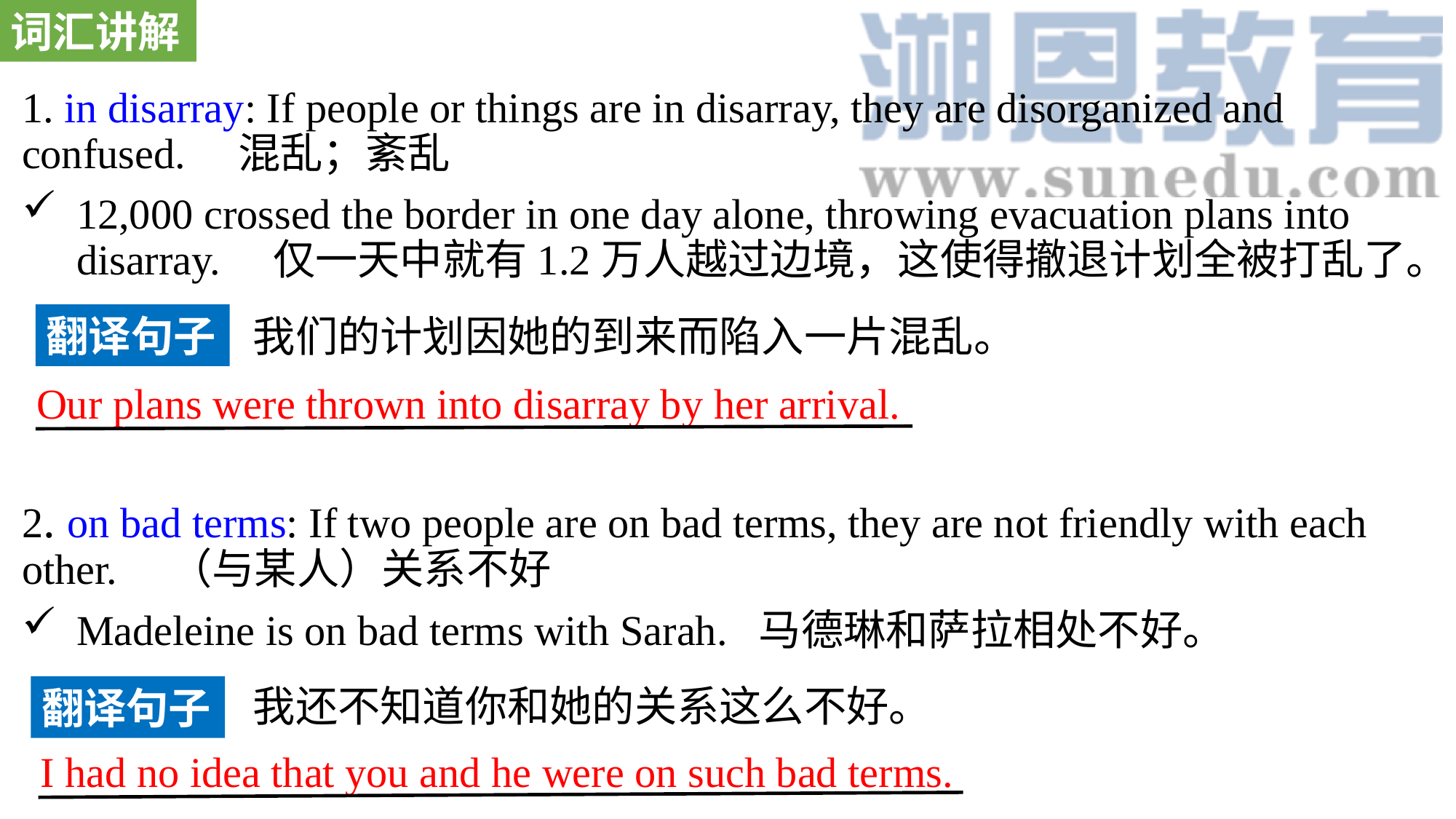

词汇讲解
1. in disarray: If people or things are in disarray, they are disorganized and confused.    混乱；紊乱
12,000 crossed the border in one day alone, throwing evacuation plans into disarray.    仅一天中就有1.2万人越过边境，这使得撤退计划全被打乱了。

2. on bad terms: If two people are on bad terms, they are not friendly with each other.    （与某人）关系不好
Madeleine is on bad terms with Sarah.  马德琳和萨拉相处不好。
翻译句子
我们的计划因她的到来而陷入一片混乱。
Our plans were thrown into disarray by her arrival.
我还不知道你和她的关系这么不好。
翻译句子
I had no idea that you and he were on such bad terms.